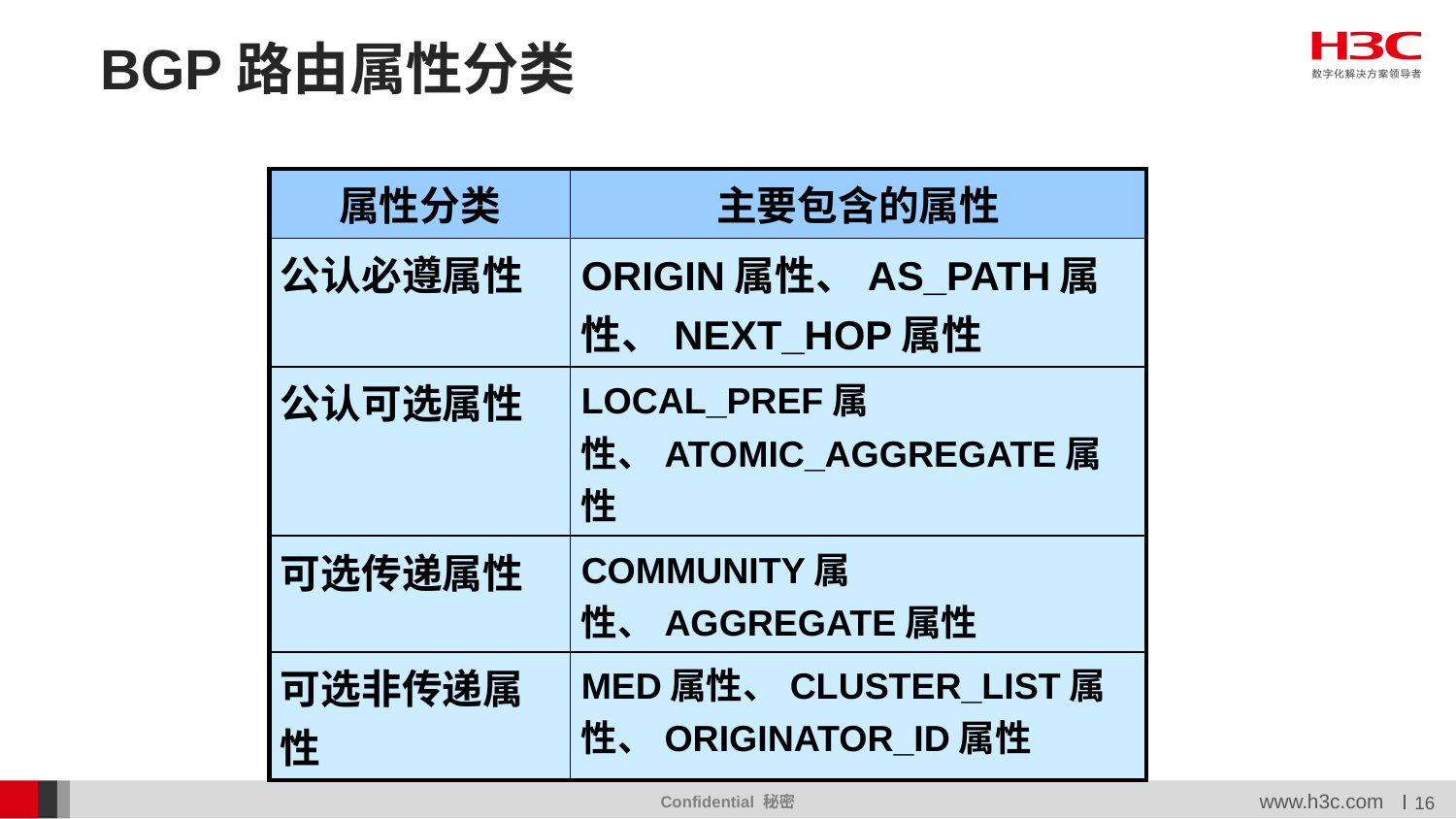

# BGP路由属性分类
| 属性分类 | 主要包含的属性 |
| --- | --- |
| 公认必遵属性 | ORIGIN属性、AS\_PATH属性、NEXT\_HOP属性 |
| 公认可选属性 | LOCAL\_PREF属性、ATOMIC\_AGGREGATE属性 |
| 可选传递属性 | COMMUNITY属性、AGGREGATE属性 |
| 可选非传递属性 | MED属性、CLUSTER\_LIST属性、ORIGINATOR\_ID属性 |